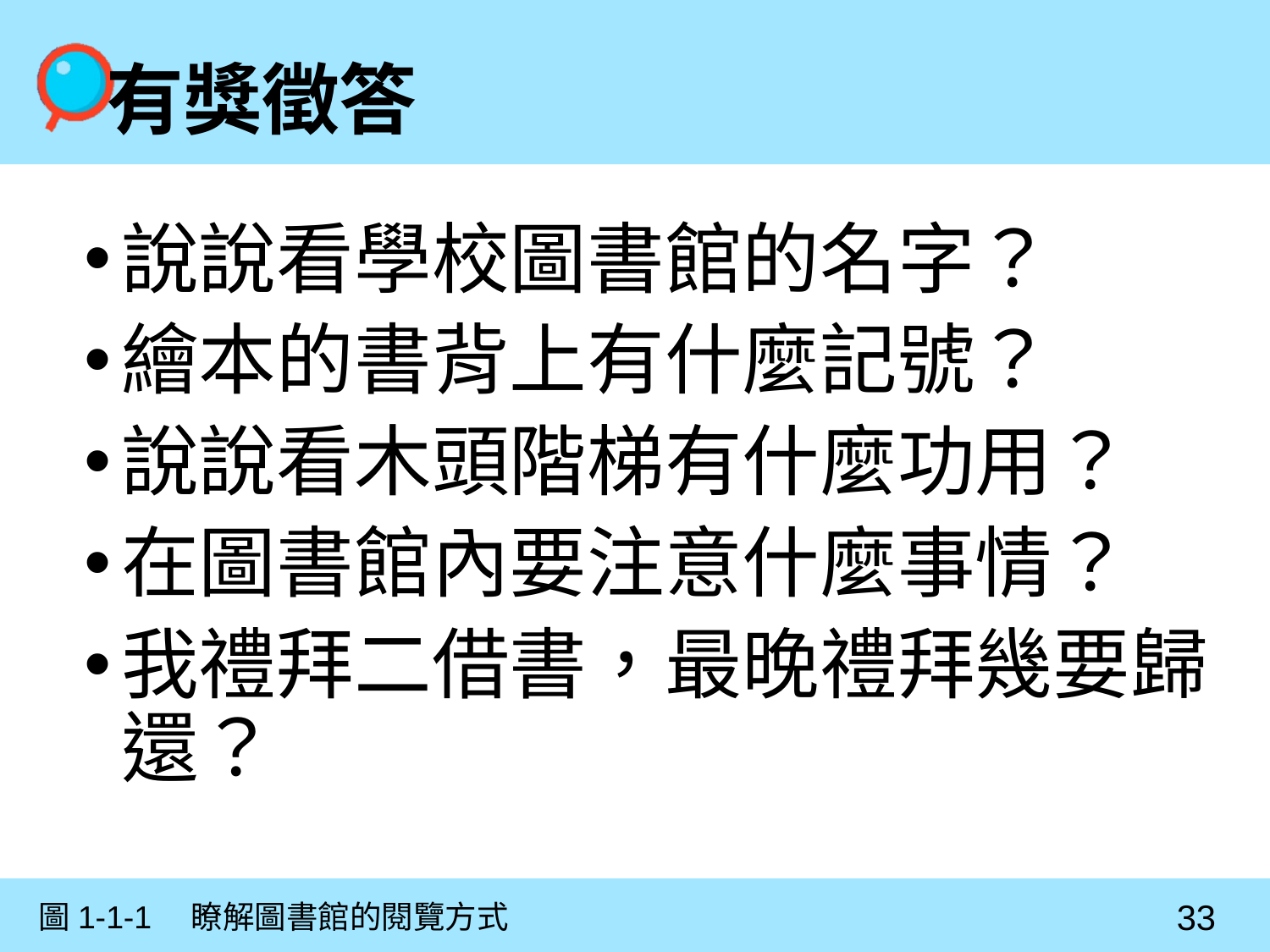

# 有獎徵答
說說看學校圖書館的名字？
繪本的書背上有什麼記號？
說說看木頭階梯有什麼功用？
在圖書館內要注意什麼事情？
我禮拜二借書，最晚禮拜幾要歸還？

33